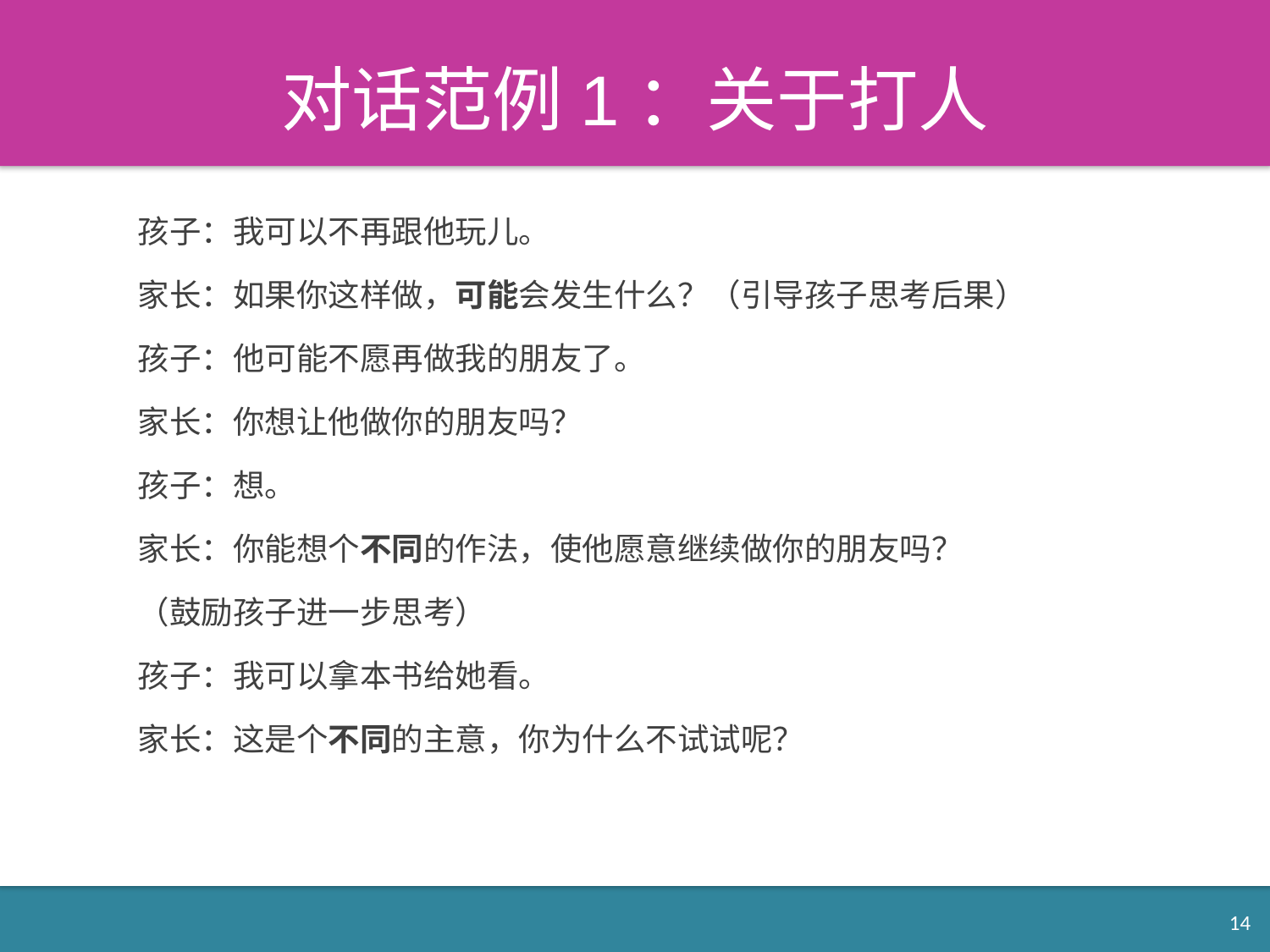

# 对话范例1：关于打人
孩子：我可以不再跟他玩儿。
家长：如果你这样做，可能会发生什么？（引导孩子思考后果）
孩子：他可能不愿再做我的朋友了。
家长：你想让他做你的朋友吗？
孩子：想。
家长：你能想个不同的作法，使他愿意继续做你的朋友吗？
（鼓励孩子进一步思考）
孩子：我可以拿本书给她看。
家长：这是个不同的主意，你为什么不试试呢？